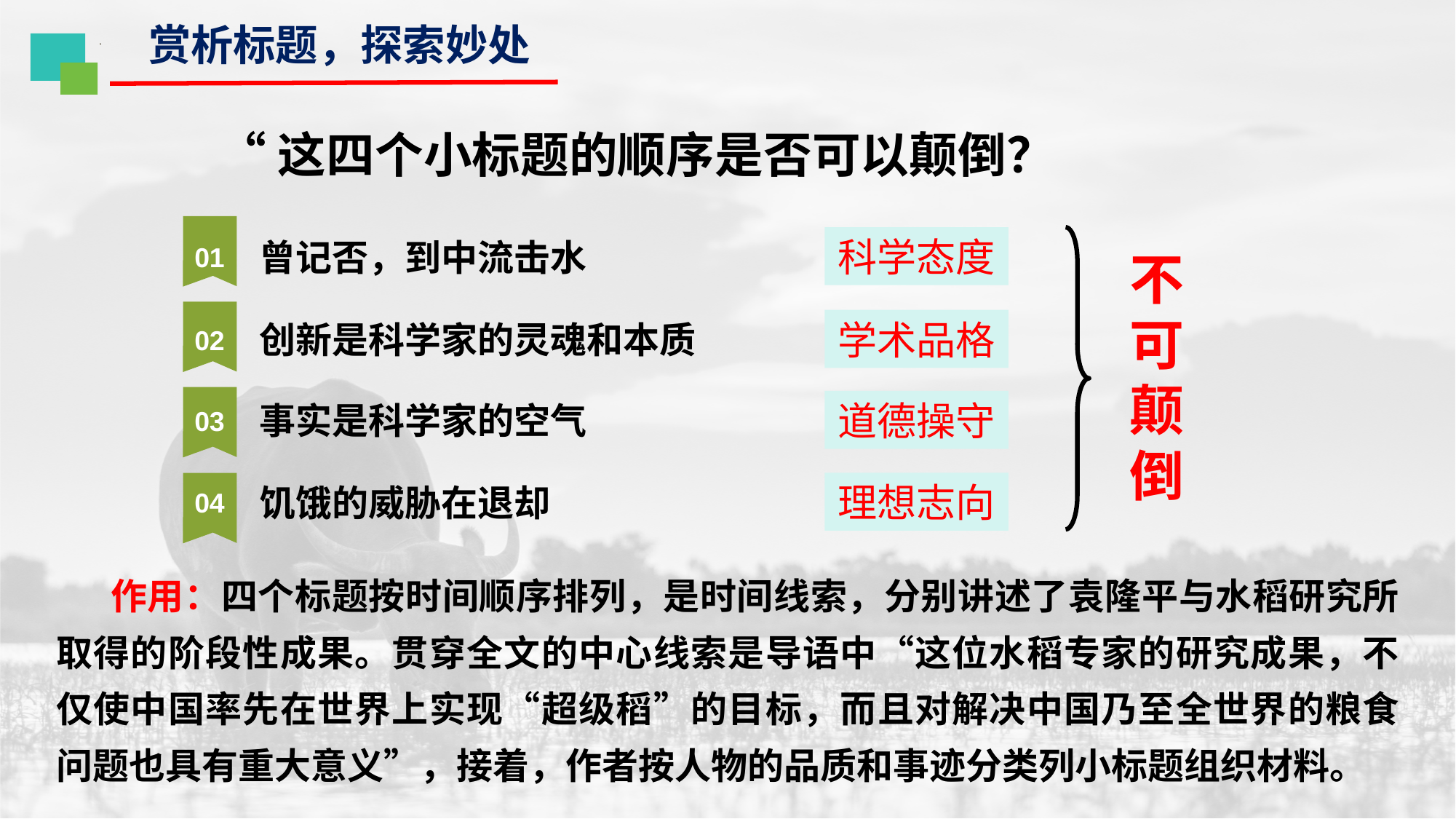

赏析标题，探索妙处

“这四个小标题的顺序是否可以颠倒？

科学态度

曾记否，到中流击水
01
不可颠倒

学术品格
创新是科学家的灵魂和本质
02
道德操守
事实是科学家的空气

03
理想志向
饥饿的威胁在退却

04
作用：四个标题按时间顺序排列，是时间线索，分别讲述了袁隆平与水稻研究所取得的阶段性成果。贯穿全文的中心线索是导语中“这位水稻专家的研究成果，不仅使中国率先在世界上实现“超级稻”的目标，而且对解决中国乃至全世界的粮食问题也具有重大意义”，接着，作者按人物的品质和事迹分类列小标题组织材料。